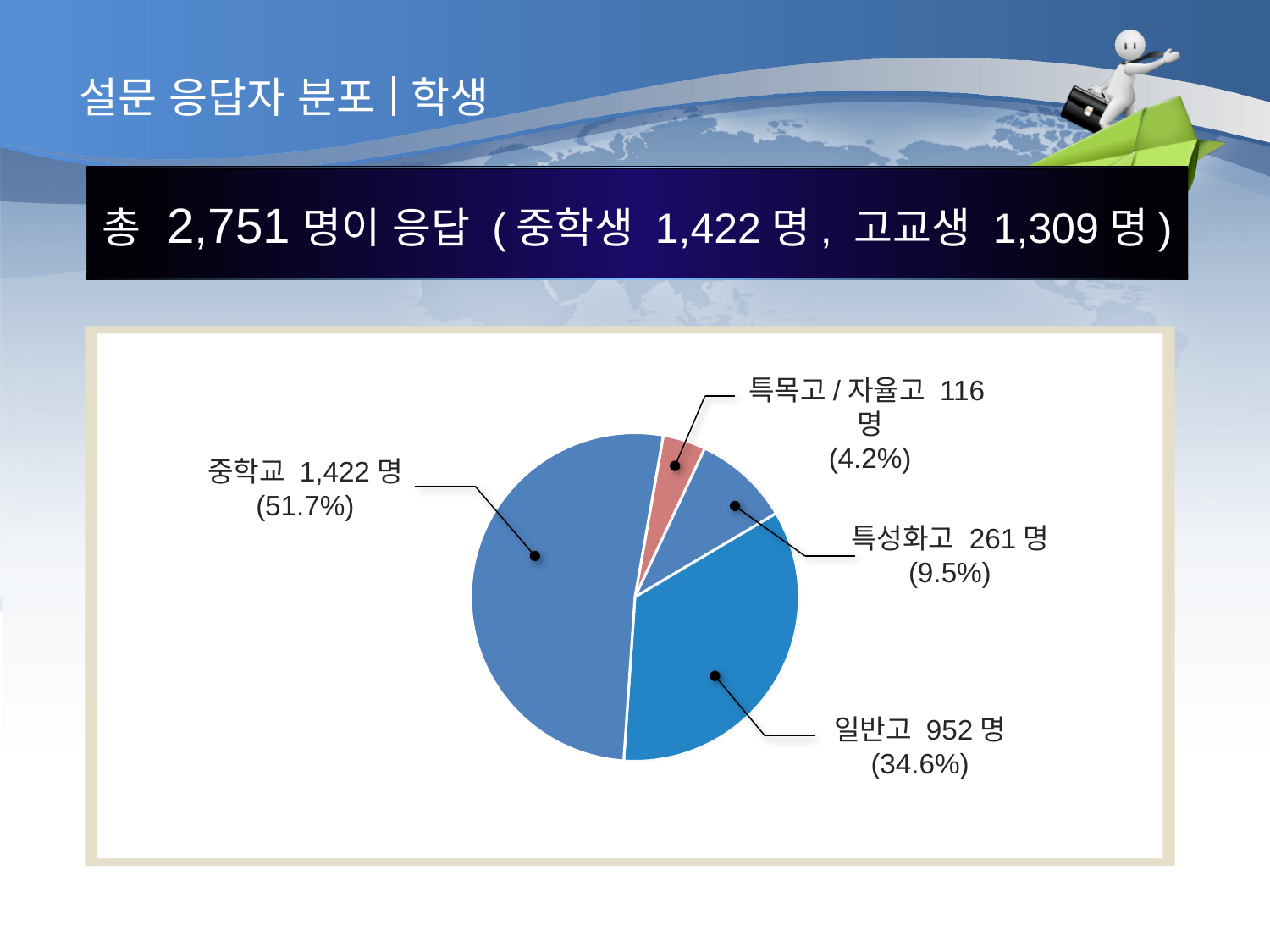

설문 응답자 분포   학생

총 2,751명이 응답 (중학생 1,422명, 고교생 1,309명)

특목고/자율고 116명
(4.2%)

### Chart

| Category | 학생 |
|---|---|
| 특목고 | 116.0 |
| 특성화고 | 261.0 |
| 일반고 | 952.0 |
| 중학교 | 1422.0 |
중학교 1,422명
(51.7%)
특성화고 261명
(9.5%)
일반고 952명
(34.6%)